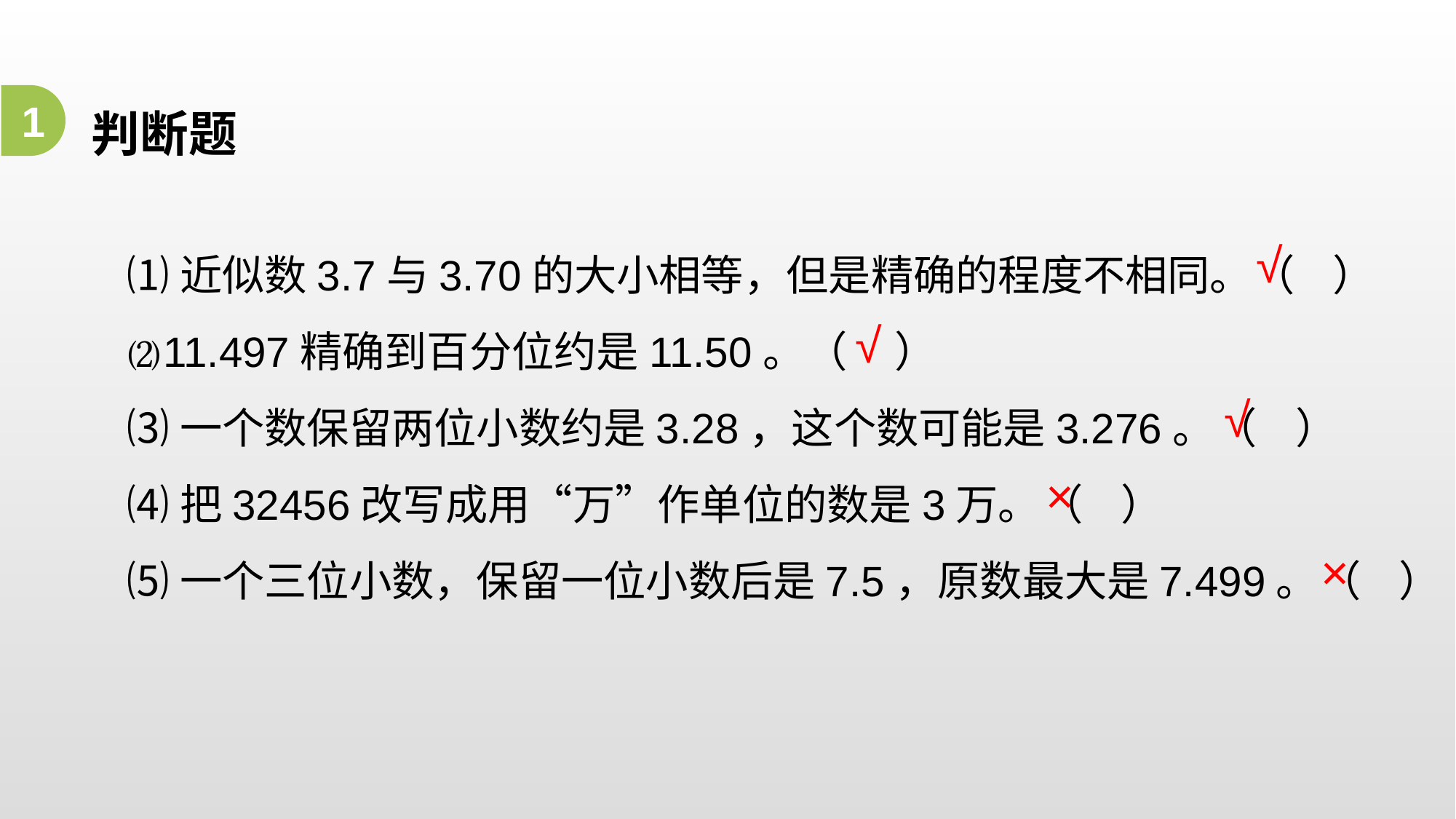

判断题
1
⑴近似数3.7与3.70的大小相等，但是精确的程度不相同。（    ）
⑵11.497精确到百分位约是11.50。（     ）
⑶一个数保留两位小数约是3.28，这个数可能是3.276。（    ）
⑷把32456改写成用“万”作单位的数是3万。（    ）
⑸一个三位小数，保留一位小数后是7.5，原数最大是7.499。（    ）
√
√
√
×
×